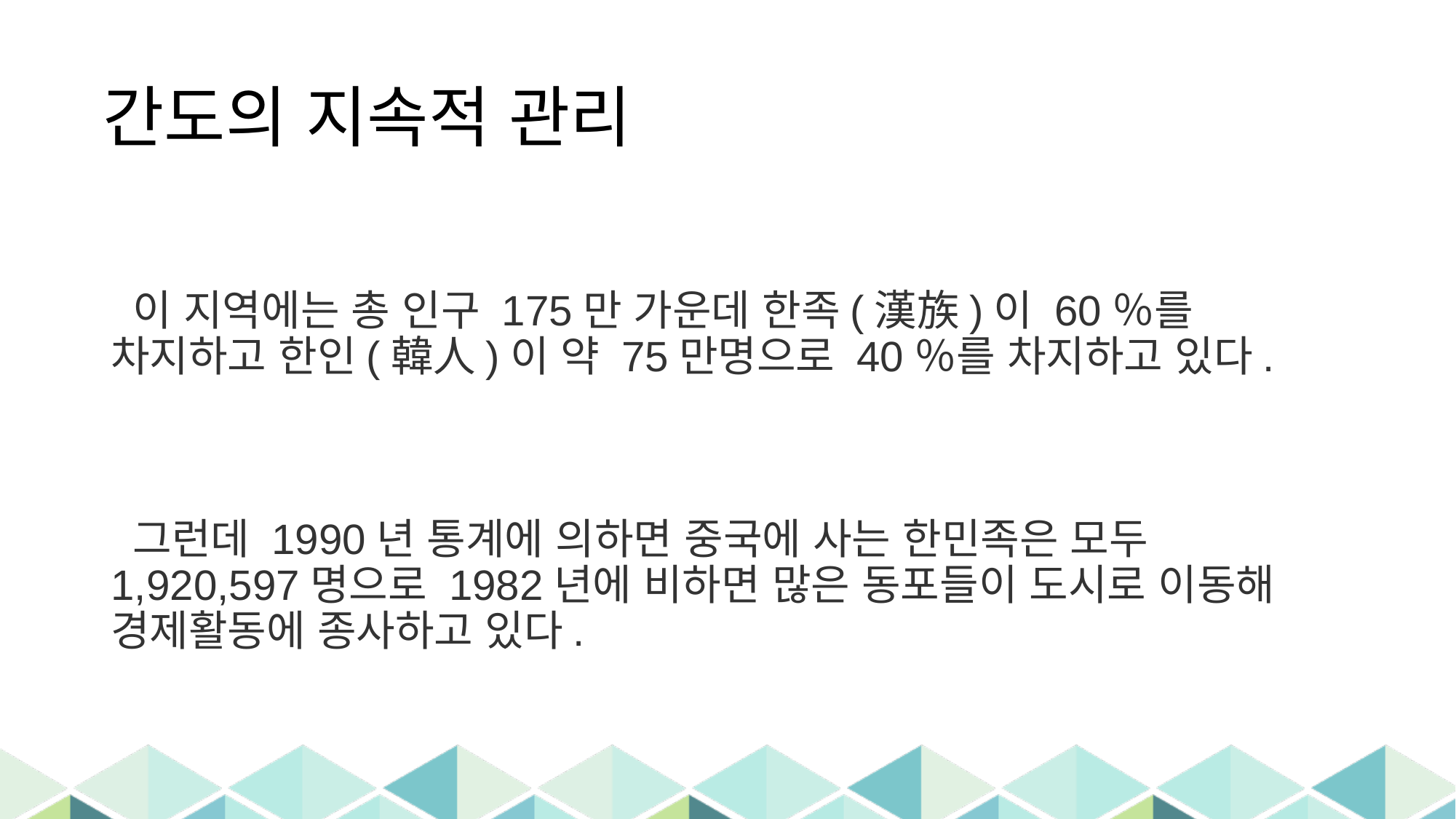

# 간도의 지속적 관리

 이 지역에는 총 인구 175만 가운데 한족(漢族)이 60％를 차지하고 한인(韓人)이 약 75만명으로 40％를 차지하고 있다.

 그런데 1990년 통계에 의하면 중국에 사는 한민족은 모두 1,920,597명으로 1982년에 비하면 많은 동포들이 도시로 이동해 경제활동에 종사하고 있다.